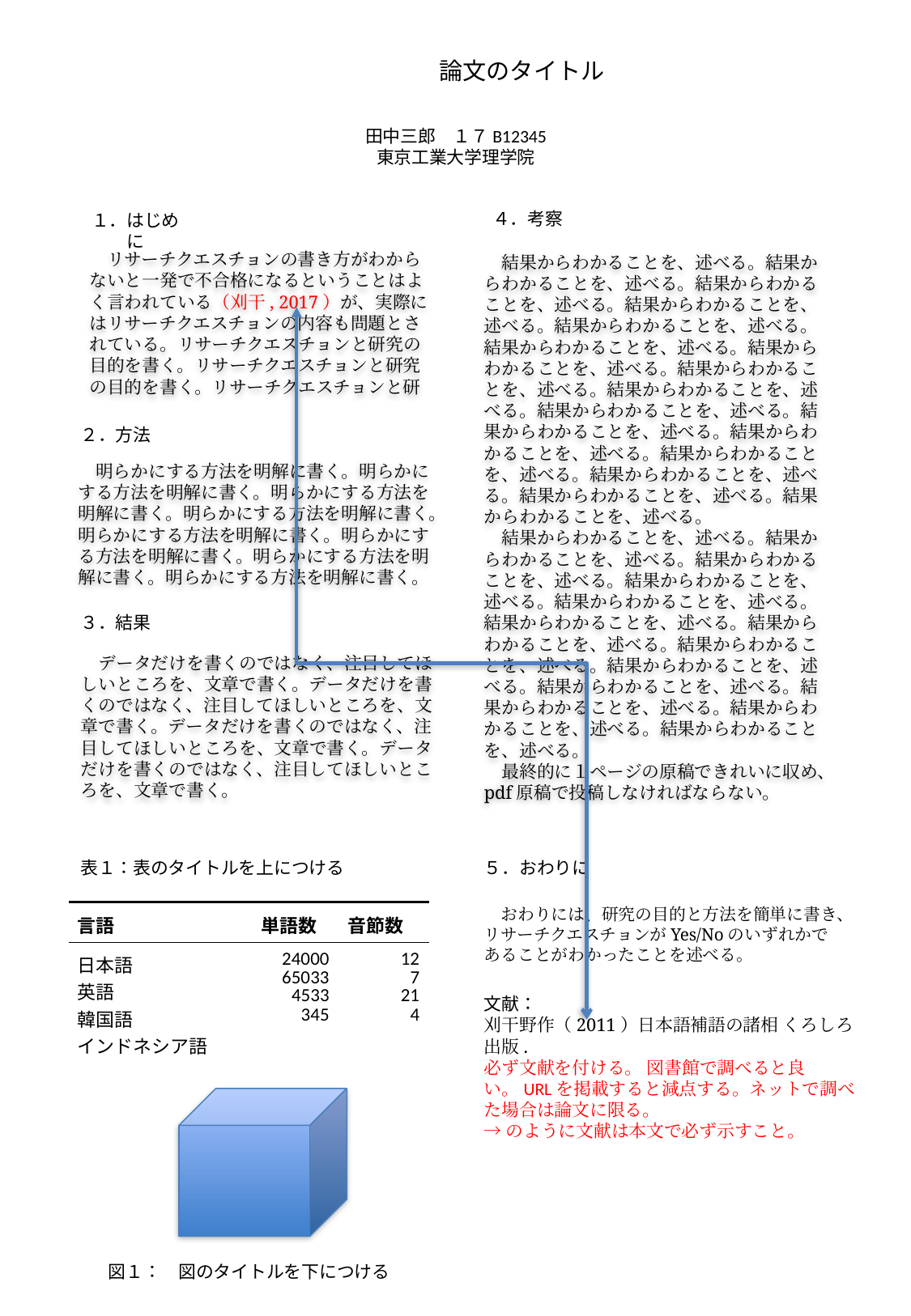

# 論文のタイトル
田中三郎　１７B12345
東京工業大学理学院
４．考察
１．はじめに
　リサーチクエスチョンの書き方がわからないと一発で不合格になるということはよく言われている（刈干, 2017）が、実際にはリサーチクエスチョンの内容も問題とされている。リサーチクエスチョンと研究の目的を書く。リサーチクエスチョンと研究の目的を書く。リサーチクエスチョンと研
　結果からわかることを、述べる。結果からわかることを、述べる。結果からわかることを、述べる。結果からわかることを、述べる。結果からわかることを、述べる。結果からわかることを、述べる。結果からわかることを、述べる。結果からわかることを、述べる。結果からわかることを、述べる。結果からわかることを、述べる。結果からわかることを、述べる。結果からわかることを、述べる。結果からわかることを、述べる。結果からわかることを、述べる。結果からわかることを、述べる。結果からわかることを、述べる。
　結果からわかることを、述べる。結果からわかることを、述べる。結果からわかることを、述べる。結果からわかることを、述べる。結果からわかることを、述べる。結果からわかることを、述べる。結果からわかることを、述べる。結果からわかることを、述べる。結果からわかることを、述べる。結果からわかることを、述べる。結果からわかることを、述べる。結果からわかることを、述べる。結果からわかることを、述べる。
　最終的に１ページの原稿できれいに収め、pdf原稿で投稿しなければならない。

２．方法
　明らかにする方法を明解に書く。明らかにする方法を明解に書く。明らかにする方法を明解に書く。明らかにする方法を明解に書く。明らかにする方法を明解に書く。明らかにする方法を明解に書く。明らかにする方法を明解に書く。明らかにする方法を明解に書く。
３．結果
　データだけを書くのではなく、注目してほしいところを、文章で書く。データだけを書くのではなく、注目してほしいところを、文章で書く。データだけを書くのではなく、注目してほしいところを、文章で書く。データだけを書くのではなく、注目してほしいところを、文章で書く。
表１：表のタイトルを上につける
５．おわりに
　おわりには、研究の目的と方法を簡単に書き、リサーチクエスチョンがYes/Noのいずれかであることがわかったことを述べる。
| 言語 | 単語数 | 音節数 |
| --- | --- | --- |
| 日本語 英語 韓国語 インドネシア語 | 24000 65033 4533 345 | 12 7 21 4 |
文献：
刈干野作（2011）日本語補語の諸相 くろしろ出版.
必ず文献を付ける。 図書館で調べると良い。URLを掲載すると減点する。ネットで調べた場合は論文に限る。
→のように文献は本文で必ず示すこと。

図１：　図のタイトルを下につける